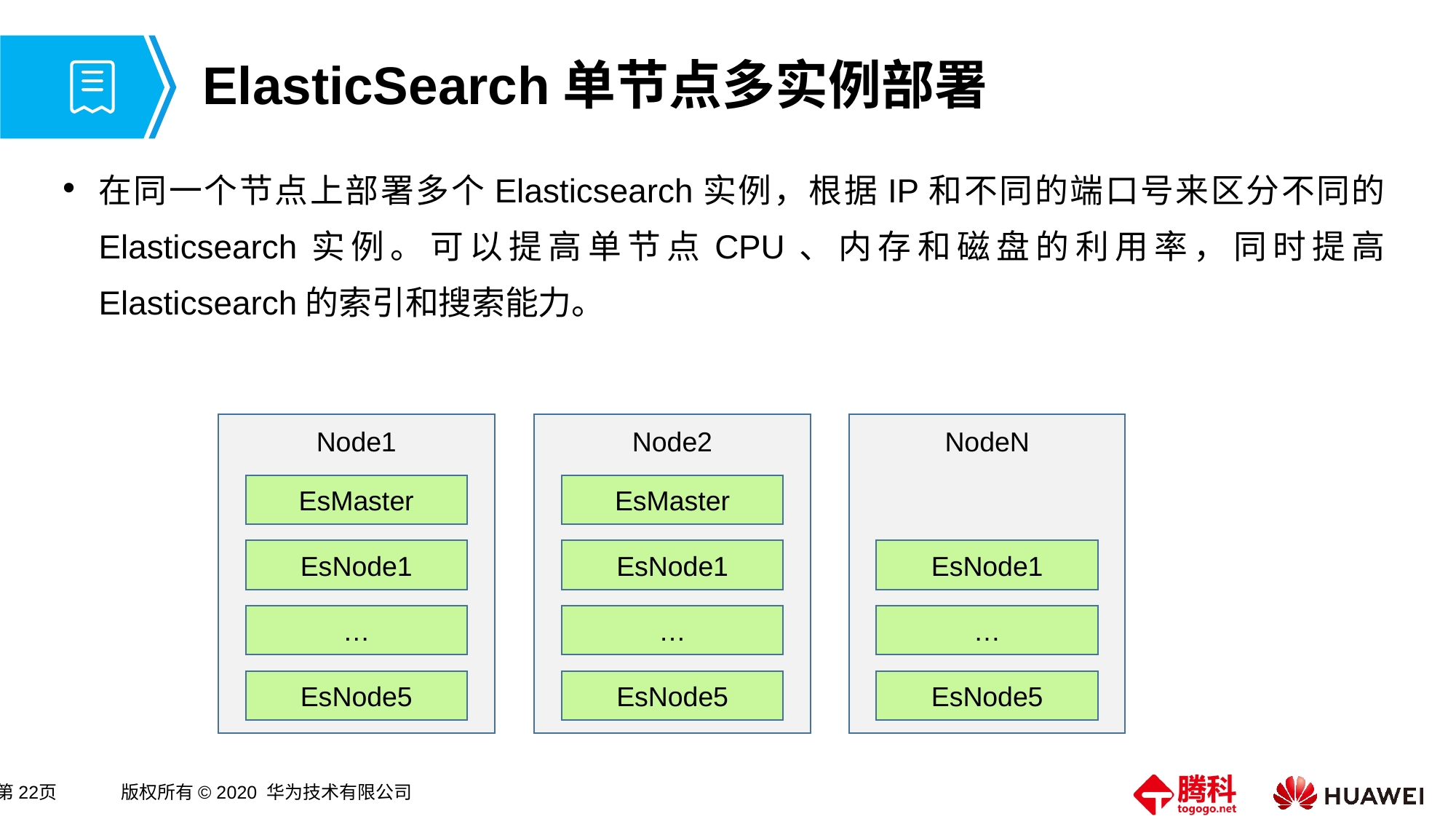

# ElasticSearch单节点多实例部署
在同一个节点上部署多个Elasticsearch实例，根据IP和不同的端口号来区分不同的Elasticsearch实例。可以提高单节点CPU、内存和磁盘的利用率，同时提高Elasticsearch的索引和搜索能力。

Node1
Node2
NodeN
EsMaster
EsMaster
EsNode1
EsNode1
EsNode1
…
…
…
EsNode5
EsNode5
EsNode5